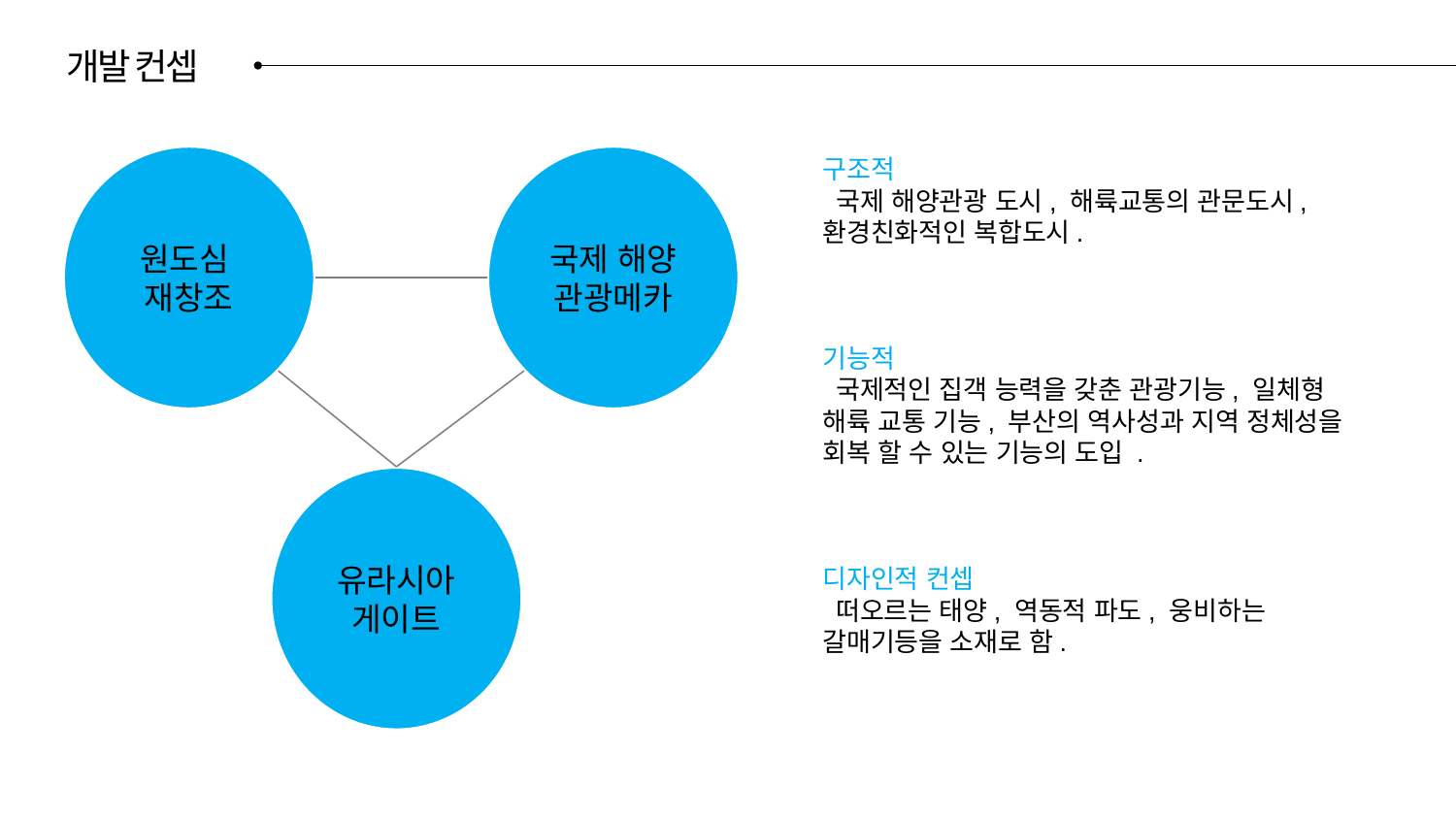

개발 컨셉
원도심
재창조
국제 해양
관광메카
유라시아 게이트
구조적
 국제 해양관광 도시, 해륙교통의 관문도시, 환경친화적인 복합도시.

기능적
 국제적인 집객 능력을 갖춘 관광기능, 일체형 해륙 교통 기능, 부산의 역사성과 지역 정체성을 회복 할 수 있는 기능의 도입 .

디자인적 컨셉
 떠오르는 태양, 역동적 파도, 웅비하는 갈매기등을 소재로 함.